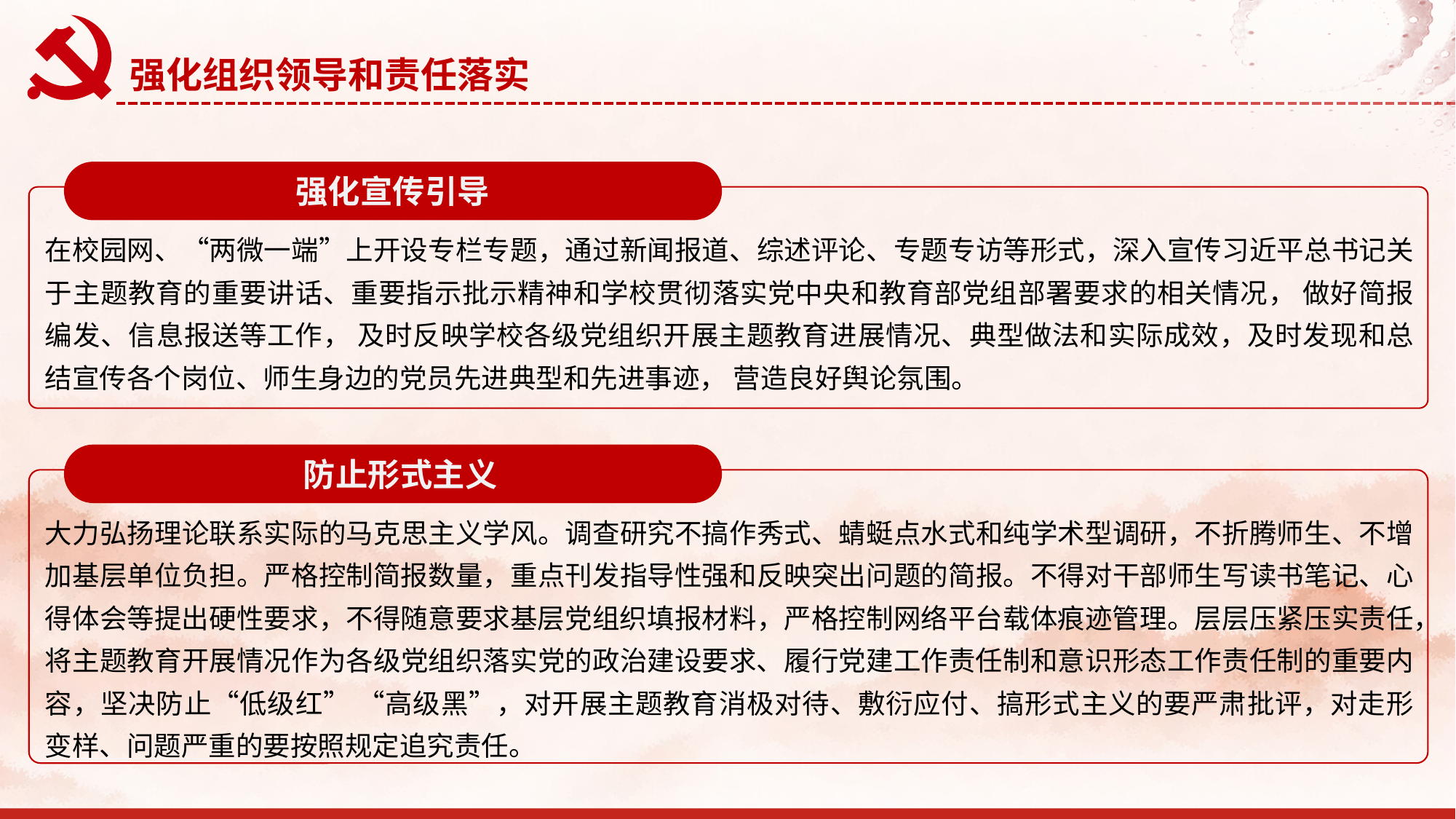

强化组织领导和责任落实
强化宣传引导

在校园网、“两微一端”上开设专栏专题，通过新闻报道、综述评论、专题专访等形式，深入宣传习近平总书记关于主题教育的重要讲话、重要指示批示精神和学校贯彻落实党中央和教育部党组部署要求的相关情况， 做好简报编发、信息报送等工作， 及时反映学校各级党组织开展主题教育进展情况、典型做法和实际成效，及时发现和总结宣传各个岗位、师生身边的党员先进典型和先进事迹， 营造良好舆论氛围。
 防止形式主义

大力弘扬理论联系实际的马克思主义学风。调查研究不搞作秀式、蜻蜓点水式和纯学术型调研，不折腾师生、不增加基层单位负担。严格控制简报数量，重点刊发指导性强和反映突出问题的简报。不得对干部师生写读书笔记、心得体会等提出硬性要求，不得随意要求基层党组织填报材料，严格控制网络平台载体痕迹管理。层层压紧压实责任，将主题教育开展情况作为各级党组织落实党的政治建设要求、履行党建工作责任制和意识形态工作责任制的重要内容，坚决防止“低级红” “高级黑”，对开展主题教育消极对待、敷衍应付、搞形式主义的要严肃批评，对走形变样、问题严重的要按照规定追究责任。